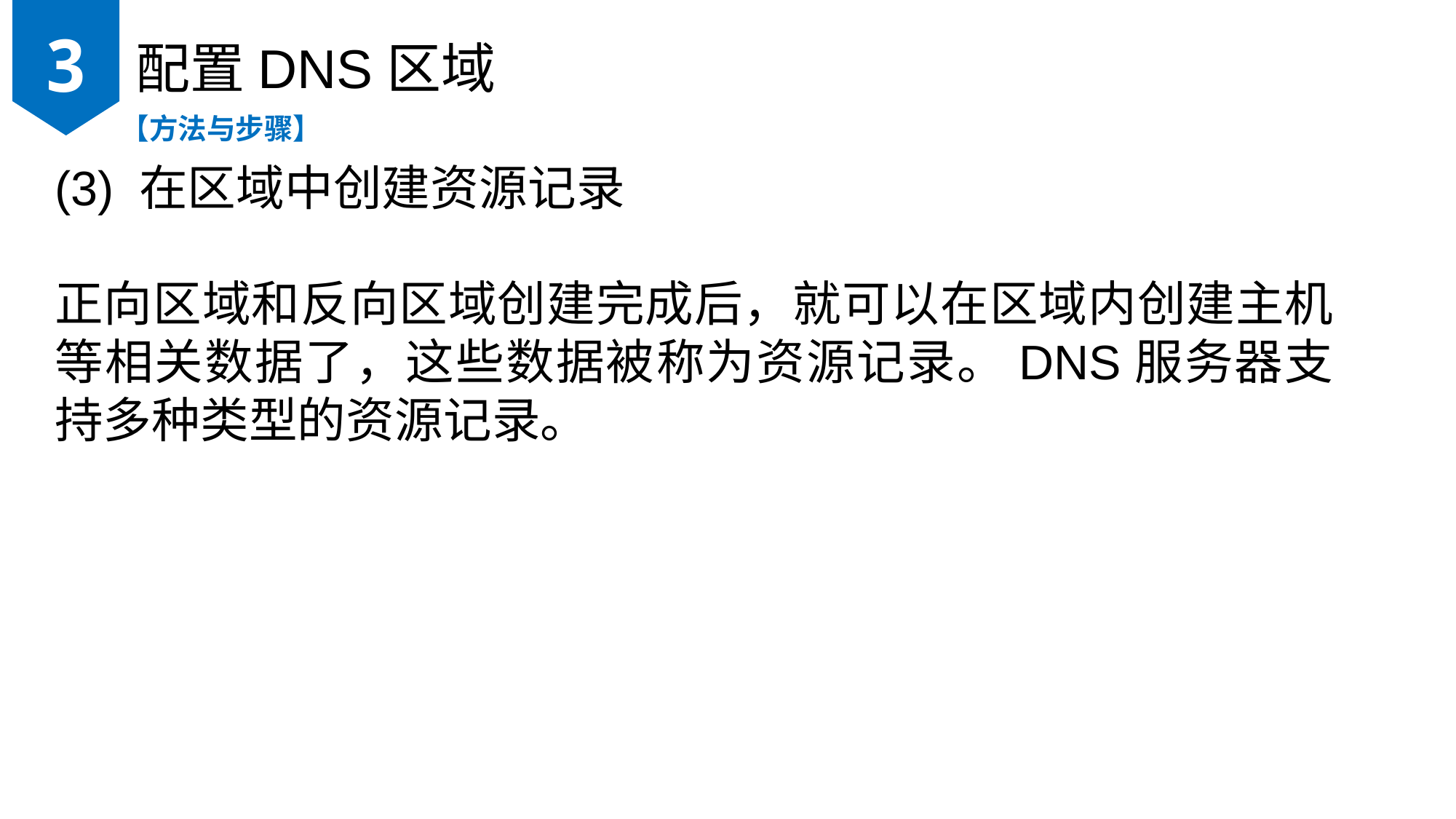

3
配置DNS区域
【方法与步骤】
(3) 在区域中创建资源记录

正向区域和反向区域创建完成后，就可以在区域内创建主机等相关数据了，这些数据被称为资源记录。DNS服务器支持多种类型的资源记录。